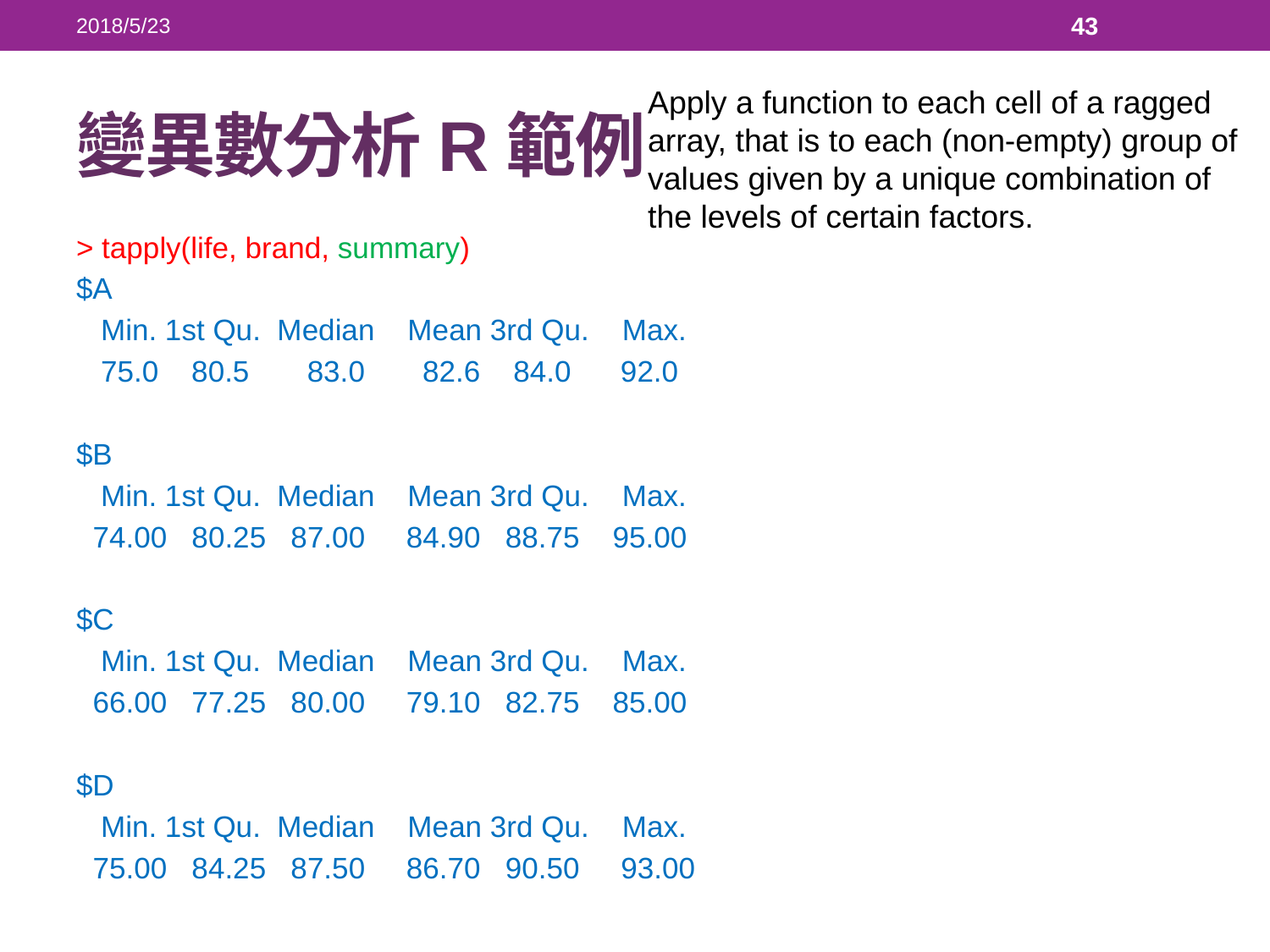

2018/5/23
43
# 變異數分析R範例
Apply a function to each cell of a ragged array, that is to each (non-empty) group of values given by a unique combination of the levels of certain factors.
> tapply(life, brand, summary)
$A
   Min. 1st Qu.  Median    Mean 3rd Qu.    Max.
   75.0    80.5       83.0       82.6    84.0      92.0

$B
   Min. 1st Qu.  Median    Mean 3rd Qu.    Max.
  74.00   80.25   87.00     84.90   88.75    95.00

$C
   Min. 1st Qu.  Median    Mean 3rd Qu.    Max.
  66.00   77.25   80.00     79.10   82.75    85.00

$D
   Min. 1st Qu.  Median    Mean 3rd Qu.    Max.
  75.00   84.25   87.50     86.70   90.50     93.00